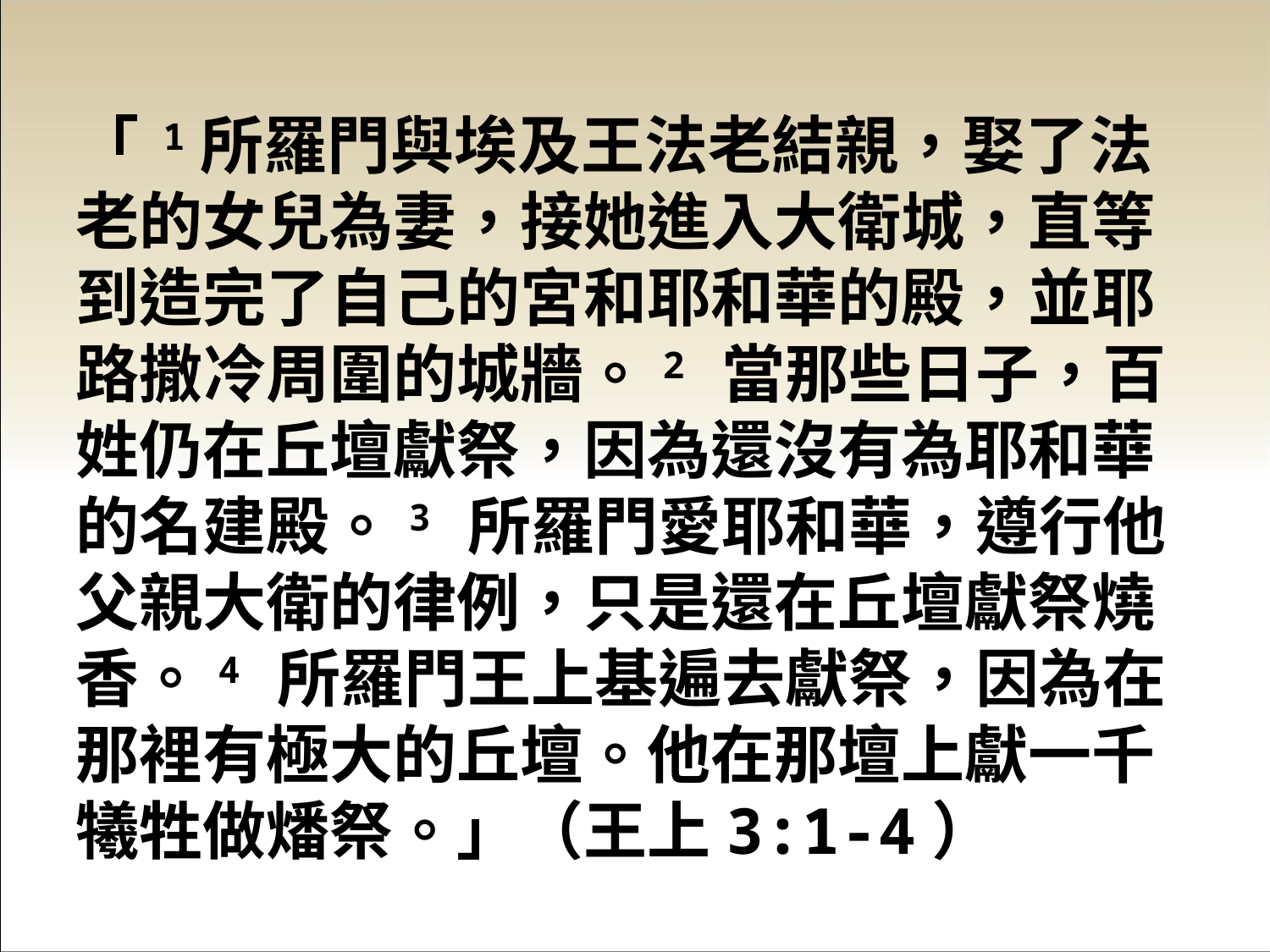

「 1所羅門與埃及王法老結親，娶了法老的女兒為妻，接她進入大衛城，直等到造完了自己的宮和耶和華的殿，並耶路撒冷周圍的城牆。2 當那些日子，百姓仍在丘壇獻祭，因為還沒有為耶和華的名建殿。3 所羅門愛耶和華，遵行他父親大衛的律例，只是還在丘壇獻祭燒香。4 所羅門王上基遍去獻祭，因為在那裡有極大的丘壇。他在那壇上獻一千犧牲做燔祭。」（王上3:1-4）